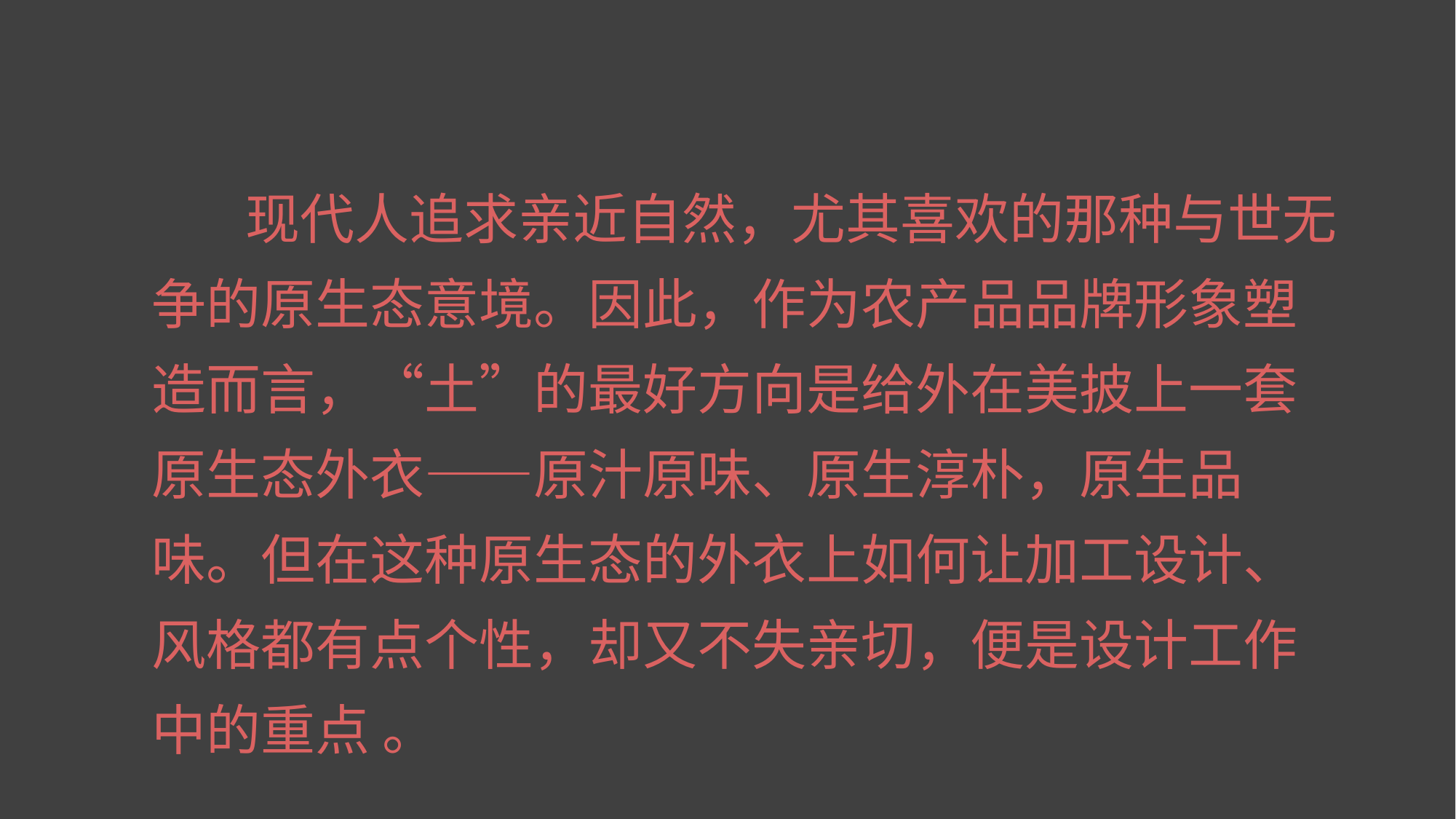

现代人追求亲近自然，尤其喜欢的那种与世无争的原生态意境。因此，作为农产品品牌形象塑造而言，“土”的最好方向是给外在美披上一套原生态外衣——原汁原味、原生淳朴，原生品味。但在这种原生态的外衣上如何让加工设计、风格都有点个性，却又不失亲切，便是设计工作中的重点 。